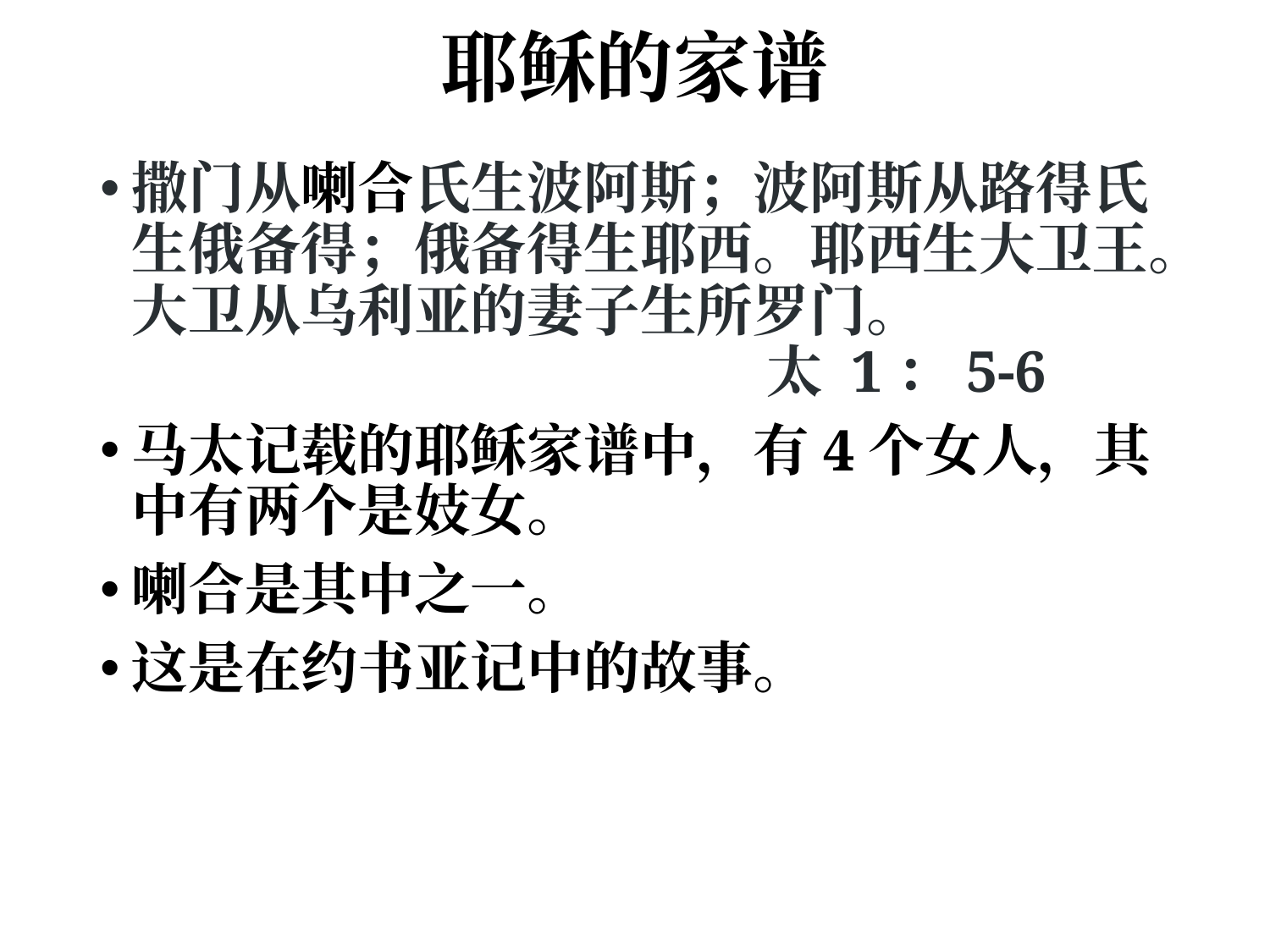

# 耶稣的家谱
撒门从喇合氏生波阿斯；波阿斯从路得氏生俄备得；俄备得生耶西。耶西生大卫王。大卫从乌利亚的妻子生所罗门。							太 1：5-6
马太记载的耶稣家谱中，有4个女人，其中有两个是妓女。
喇合是其中之一。
这是在约书亚记中的故事。